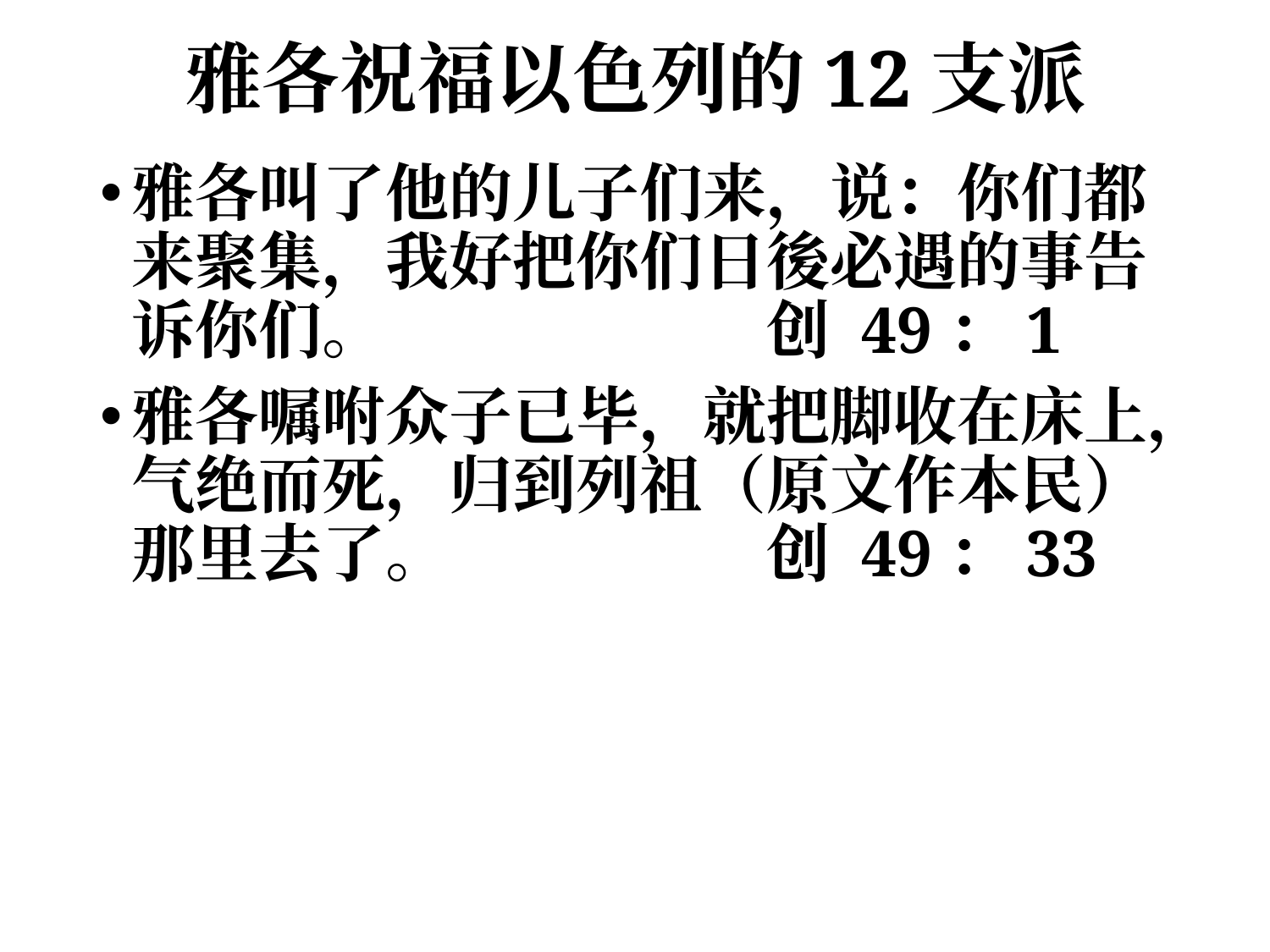

# 雅各祝福以色列的12支派
雅各叫了他的儿子们来，说：你们都来聚集，我好把你们日後必遇的事告诉你们。			创 49：1
雅各嘱咐众子已毕，就把脚收在床上，气绝而死，归到列祖（原文作本民）那里去了。			创 49：33